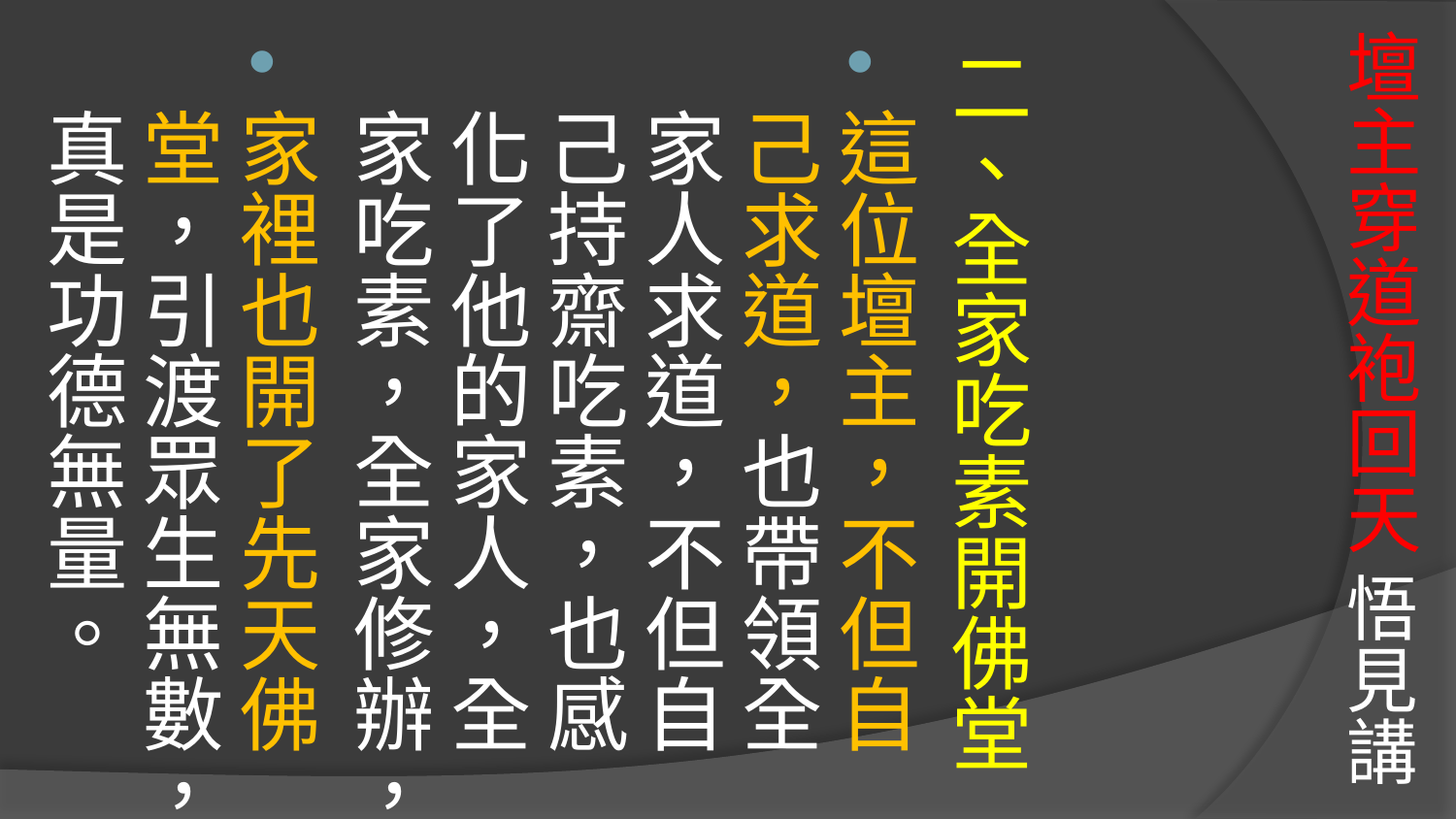

# 壇主穿道袍回天 悟見講
二、全家吃素開佛堂
這位壇主，不但自己求道，也帶領全家人求道，不但自己持齋吃素，也感化了他的家人，全家吃素，全家修辦，
家裡也開了先天佛堂，引渡眾生無數，真是功德無量。